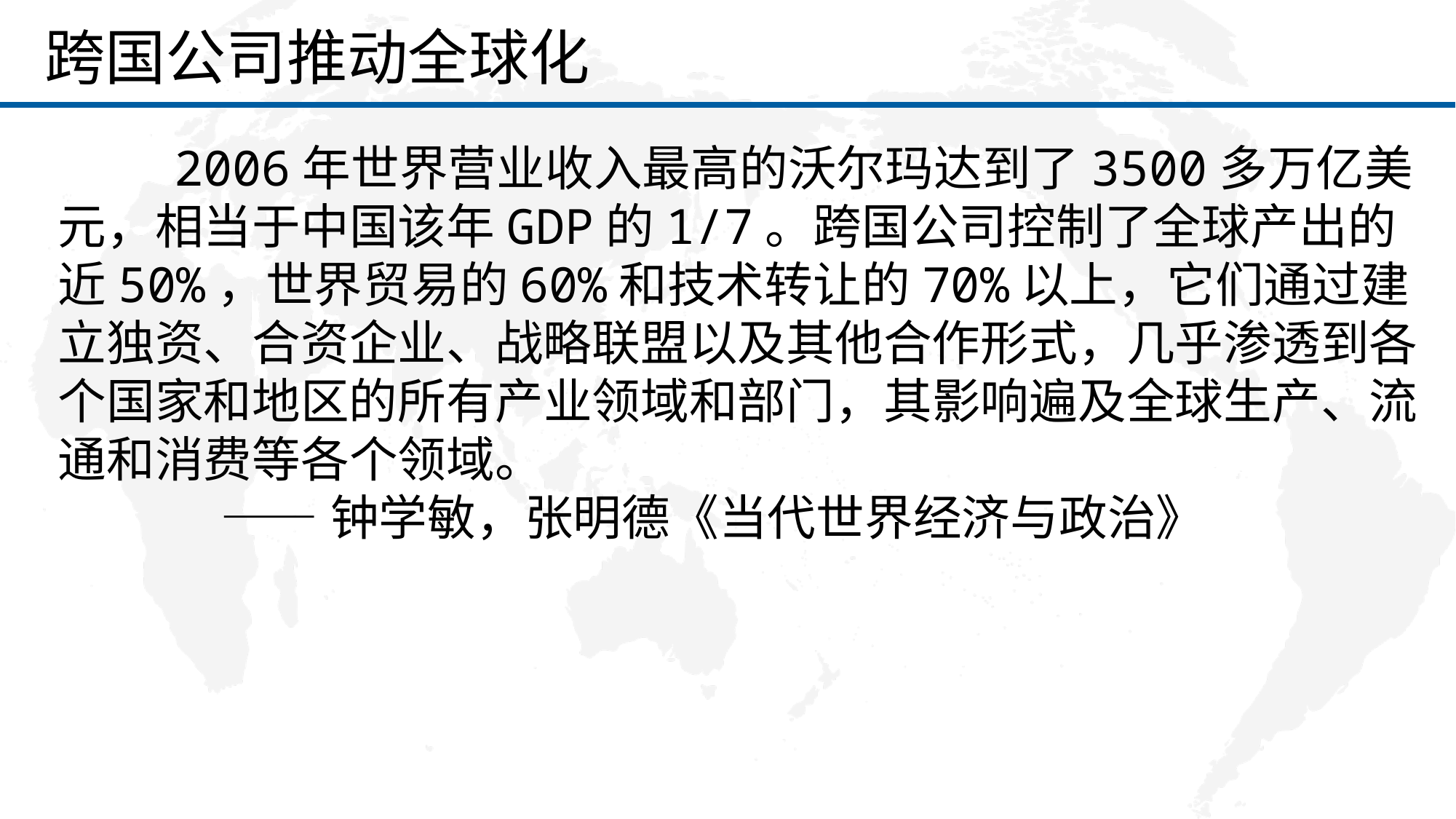

跨国公司推动全球化
    2006年世界营业收入最高的沃尔玛达到了3500多万亿美元，相当于中国该年GDP的1/7。跨国公司控制了全球产出的近50%，世界贸易的60%和技术转让的70%以上，它们通过建立独资、合资企业、战略联盟以及其他合作形式，几乎渗透到各个国家和地区的所有产业领域和部门，其影响遍及全球生产、流通和消费等各个领域。
               ——钟学敏，张明德《当代世界经济与政治》